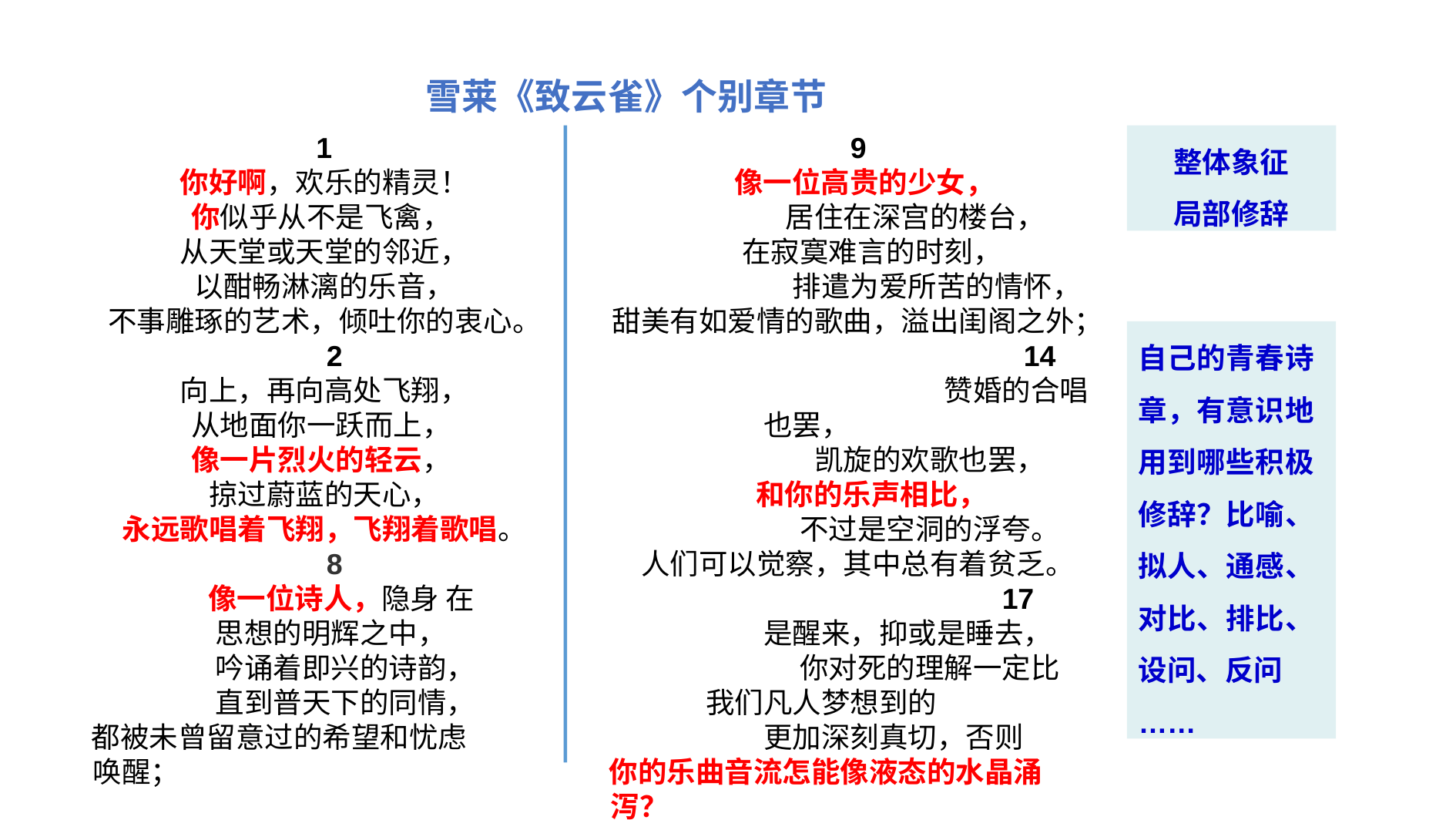

# 雪莱《致云雀》个别章节
整体象征 局部修辞

1
你好啊，欢乐的精灵！ 你似乎从不是飞禽，  从天堂或天堂的邻近， 以酣畅淋漓的乐音，
不事雕琢的艺术，倾吐你的衷心。   2
向上，再向高处飞翔， 从地面你一跃而上，  像一片烈火的轻云，  掠过蔚蓝的天心，
永远歌唱着飞翔，飞翔着歌唱。   8
像一位诗人，隐身 在思想的明辉之中， 吟诵着即兴的诗韵， 直到普天下的同情，
都被未曾留意过的希望和忧虑唤醒；
9
像一位高贵的少女，
居住在深宫的楼台， 在寂寞难言的时刻，
排遣为爱所苦的情怀，  甜美有如爱情的歌曲，溢出闺阁之外；
14
赞婚的合唱也罢，
凯旋的欢歌也罢， 和你的乐声相比，
不过是空洞的浮夸。 人们可以觉察，其中总有着贫乏。
17
是醒来，抑或是睡去，  你对死的理解一定比
我们凡人梦想到的
更加深刻真切，否则
你的乐曲音流怎能像液态的水晶涌泻？
自己的青春诗 章，有意识地 用到哪些积极 修辞？比喻、 拟人、通感、 对比、排比、 设问、反问
……